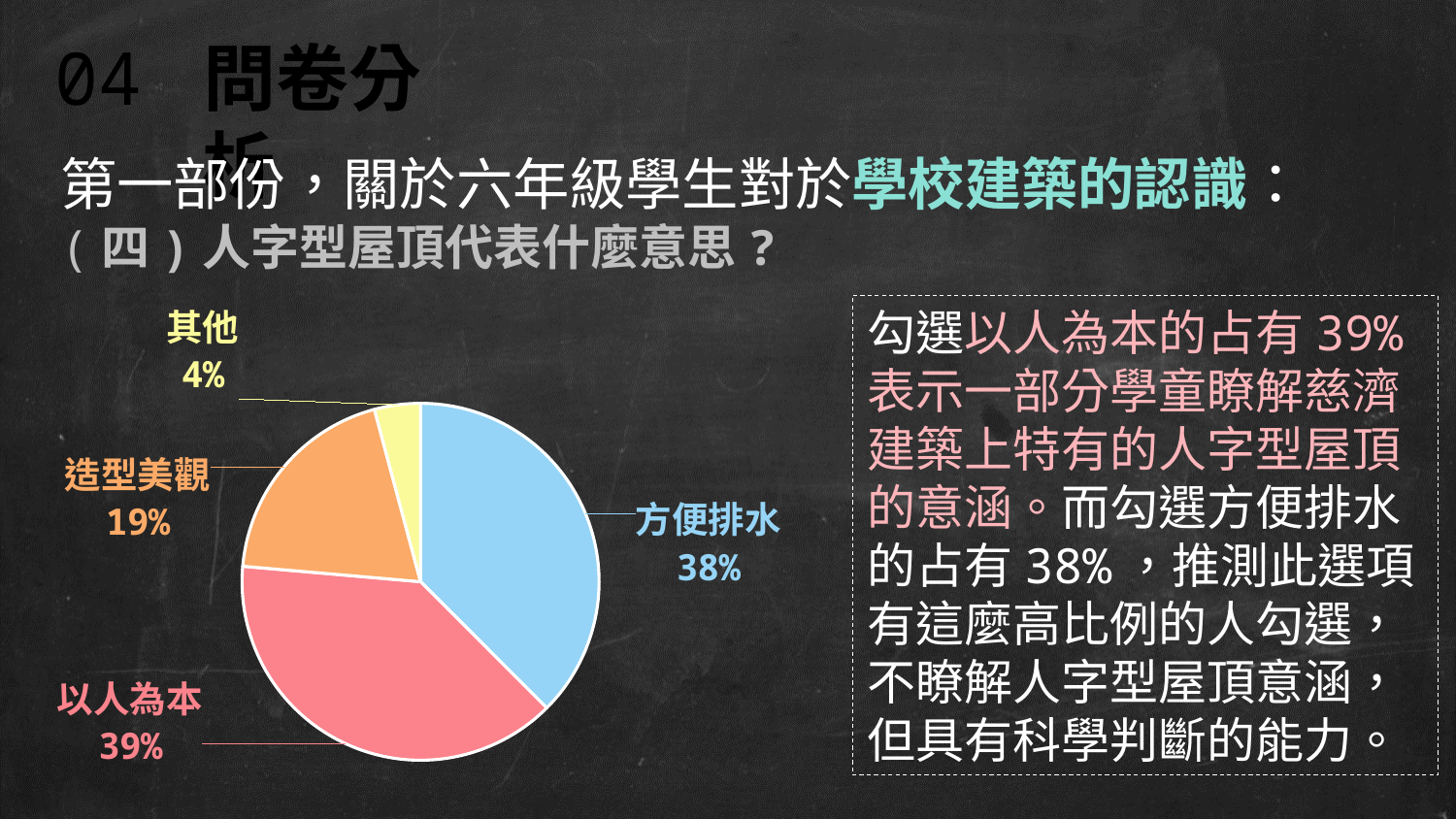

04 問卷分析
第一部份，關於六年級學生對於學校建築的認識：
(四)人字型屋頂代表什麼意思?

### Chart

| Category |  |
|---|---|
| 方便排水 | 27.0 |
| 以人為本 | 28.0 |
| 造型美觀 | 14.0 |
| 其他 | 3.0 |
勾選以人為本的占有39%表示一部分學童瞭解慈濟建築上特有的人字型屋頂的意涵。而勾選方便排水的占有38%，推測此選項有這麼高比例的人勾選，不瞭解人字型屋頂意涵，但具有科學判斷的能力。